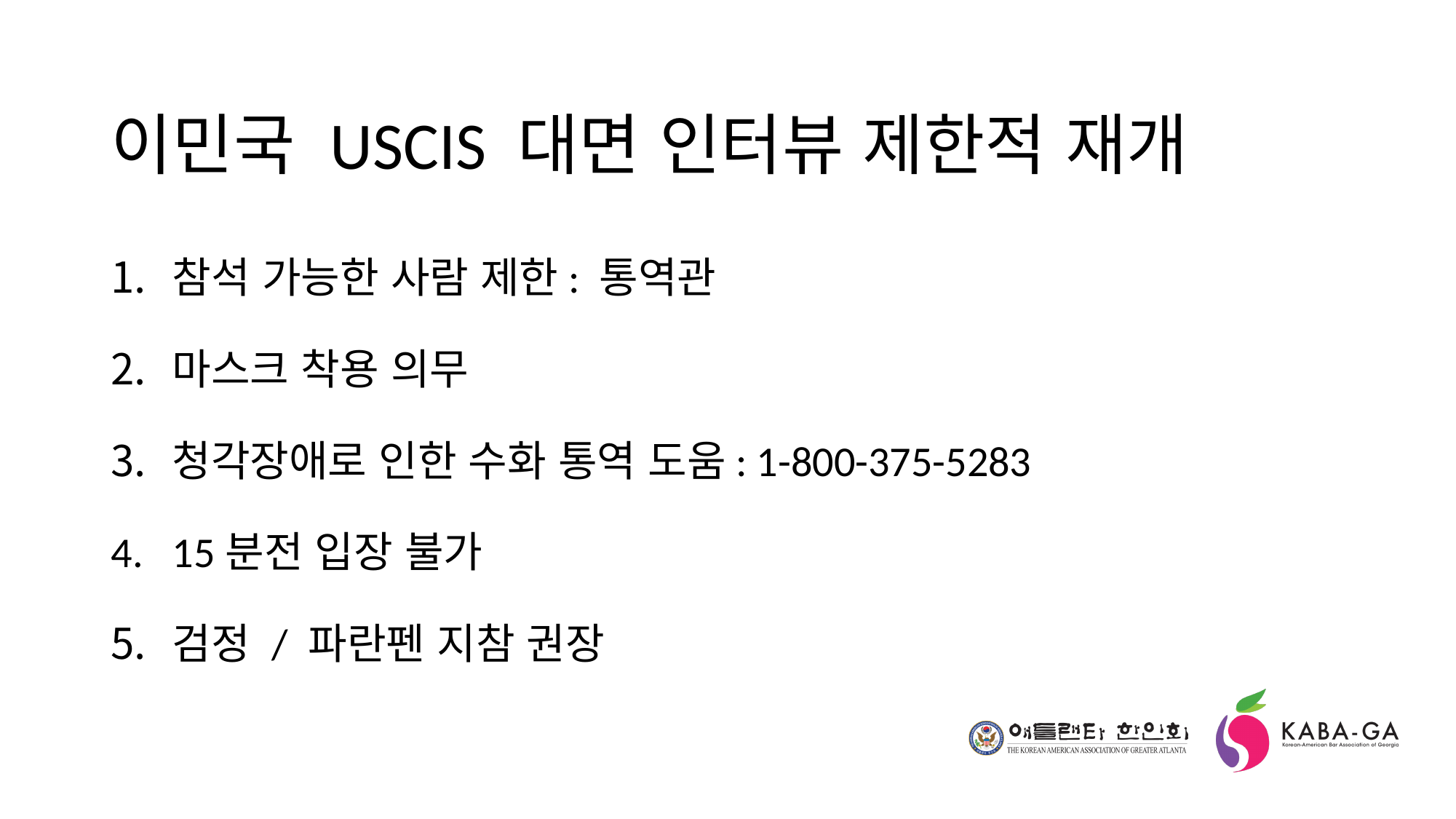

# 이민국 USCIS 대면 인터뷰 제한적 재개

참석 가능한 사람 제한: 통역관
마스크 착용 의무
청각장애로 인한 수화 통역 도움: 1-800-375-5283
15분전 입장 불가
검정 / 파란펜 지참 권장